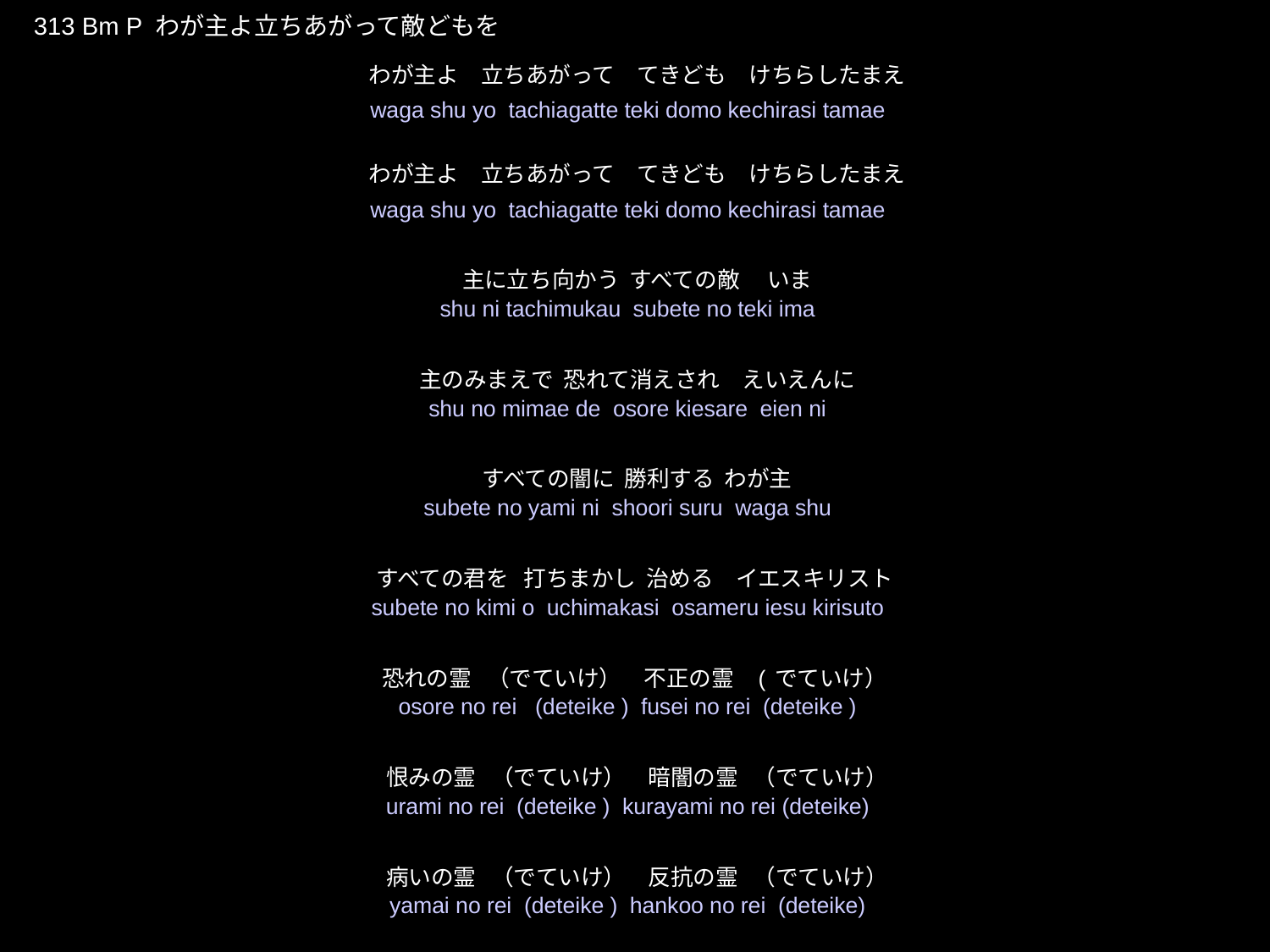

わがしゅよたちあがって
★P
313 Bm P わが主よ立ちあがって敵どもを
わが主よ　立ちあがって　てきども　けちらしたまえ
わが主よ　立ちあがって　てきども　けちらしたまえ
主に立ち向かう  すべての敵　 いま
主のみまえで  恐れて消えされ　えいえんに
すべての闇に  勝利する  わが主
すべての君を   打ちまかし  治める　イエスキリスト
恐れの霊   （でていけ）　不正の霊   (でていけ）
恨みの霊   （でていけ）　暗闇の霊   （でていけ）
病いの霊   （でていけ）　反抗の霊   （でていけ）
姦淫の霊   （でていけ）　空しさの霊  （でていけ）
★３
waga shu yo  tachiagatte teki domo kechirasi tamae
waga shu yo  tachiagatte teki domo kechirasi tamae
shu ni tachimukau  subete no teki ima
shu no mimae de  osore kiesare  eien ni
subete no yami ni  shoori suru  waga shu
subete no kimi o  uchimakasi  osameru iesu kirisuto
osore no rei   (deteike )  fusei no rei  (deteike )
urami no rei  (deteike )  kurayami no rei (deteike)
yamai no rei  (deteike )  hankoo no rei  (deteike)
kan in no rei (deteike ) munasisa no rei (deteike)